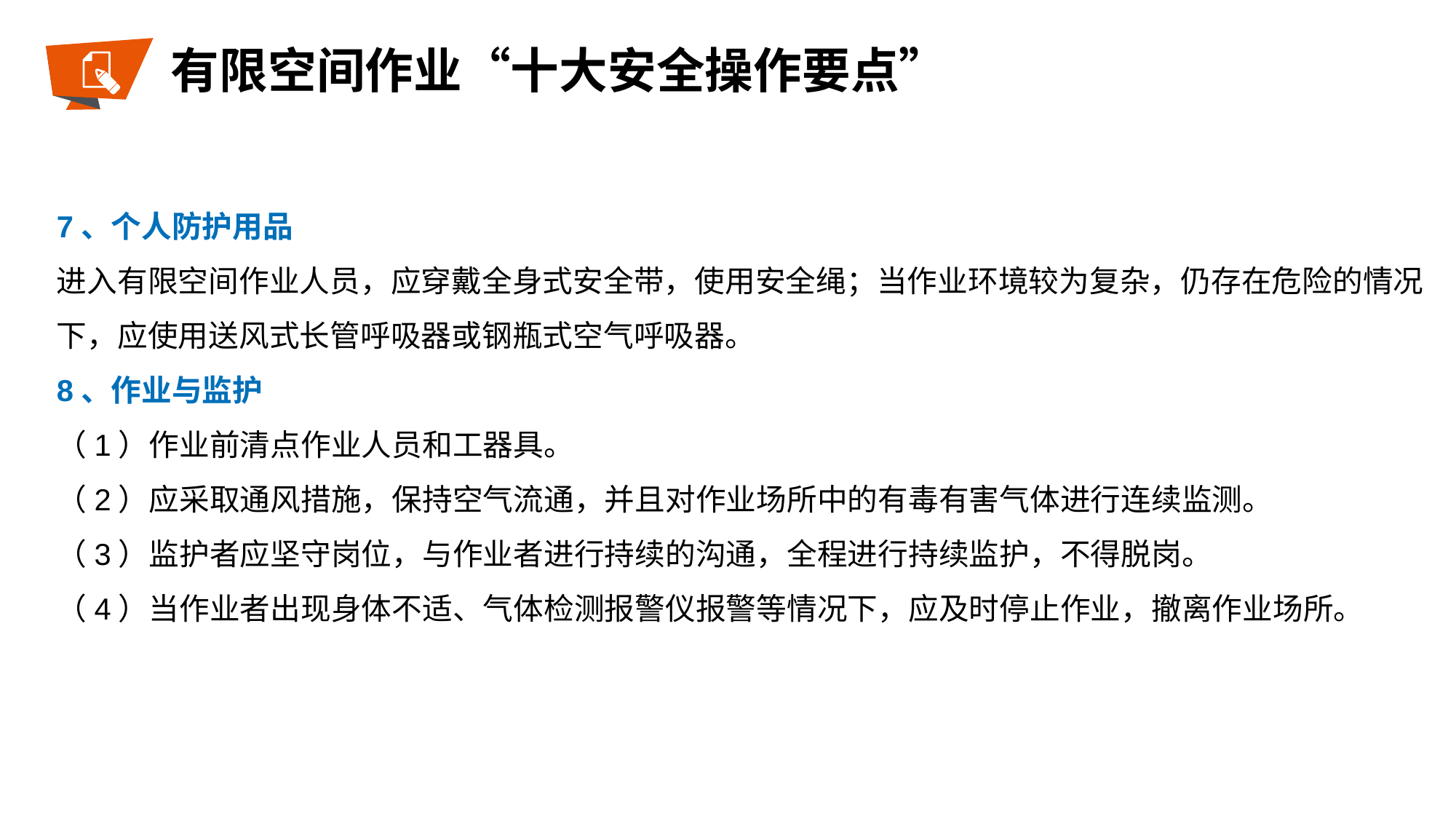

有限空间作业“十大安全操作要点”

7、个人防护用品
进入有限空间作业人员，应穿戴全身式安全带，使用安全绳；当作业环境较为复杂，仍存在危险的情况下，应使用送风式长管呼吸器或钢瓶式空气呼吸器。
8、作业与监护
（1）作业前清点作业人员和工器具。
（2）应采取通风措施，保持空气流通，并且对作业场所中的有毒有害气体进行连续监测。
（3）监护者应坚守岗位，与作业者进行持续的沟通，全程进行持续监护，不得脱岗。
（4）当作业者出现身体不适、气体检测报警仪报警等情况下，应及时停止作业，撤离作业场所。